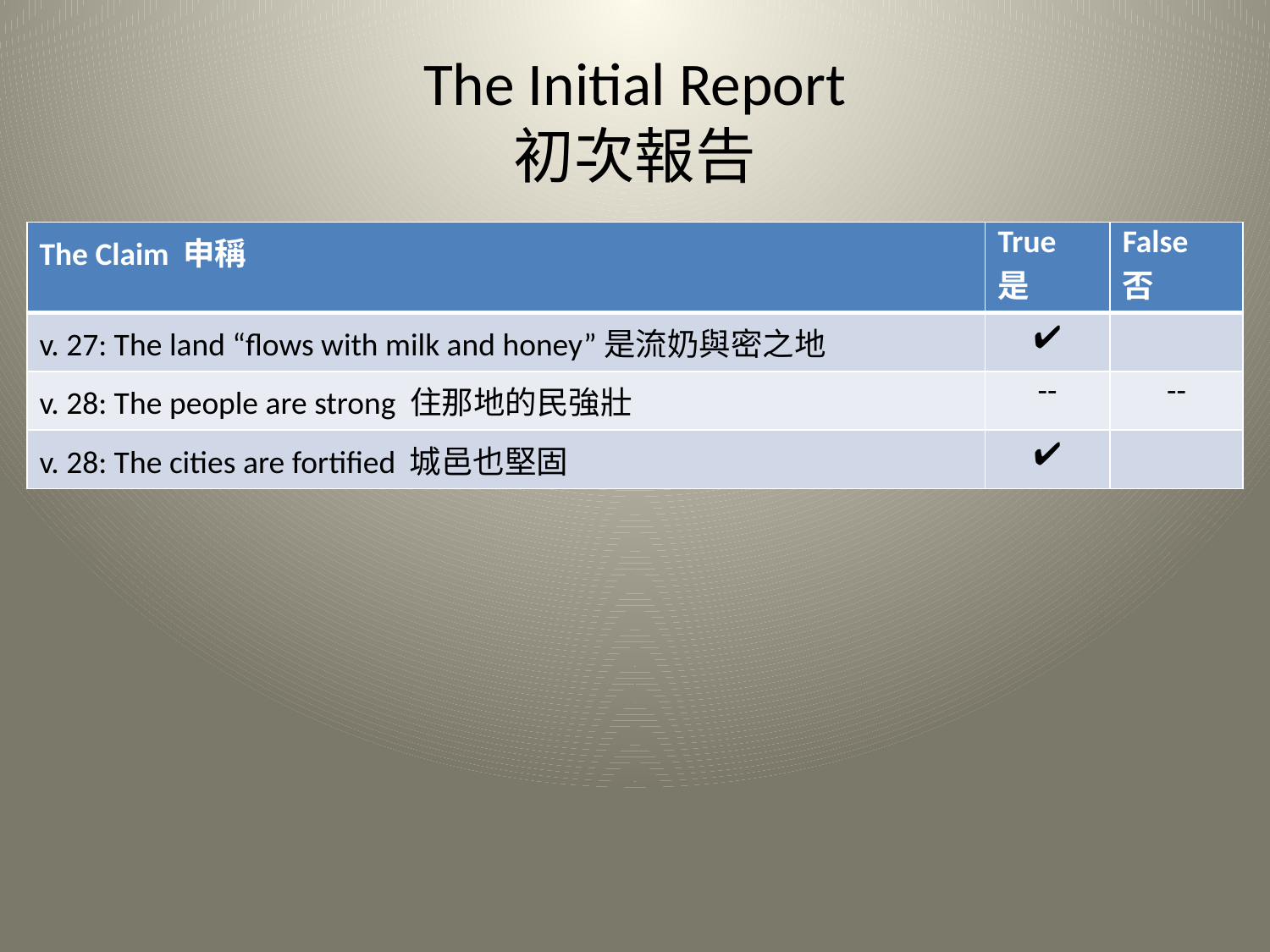

# The Initial Report 初次報告
| The Claim 申稱 | True 是 | False 否 |
| --- | --- | --- |
| v. 27: The land “flows with milk and honey”是流奶與密之地 | ✔ |  |
| v. 28: The people are strong 住那地的民強壯 | -- | -- |
| v. 28: The cities are fortified 城邑也堅固 | ✔ |  |